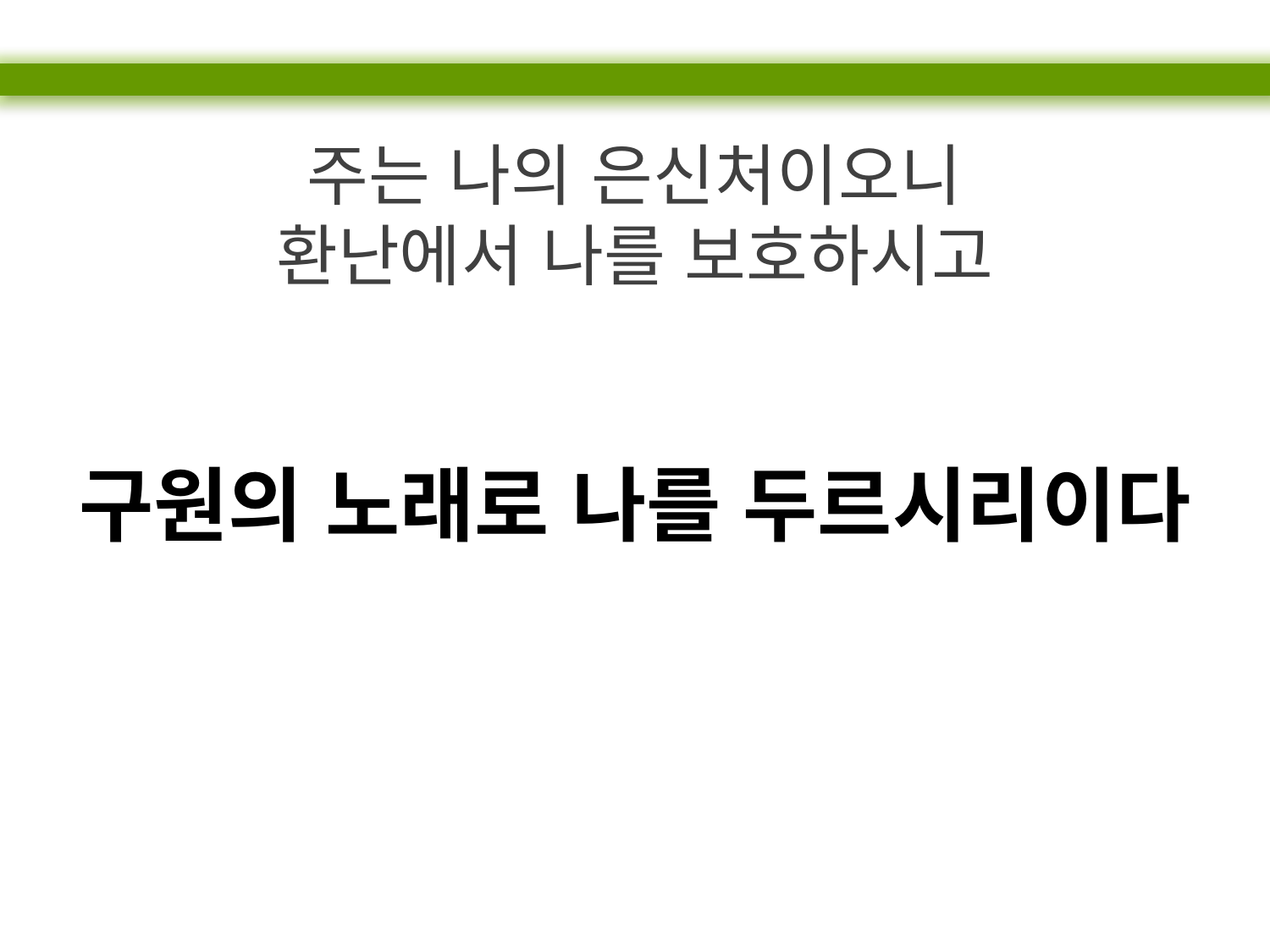

주는 나의 은신처이오니
환난에서 나를 보호하시고
구원의 노래로 나를 두르시리이다